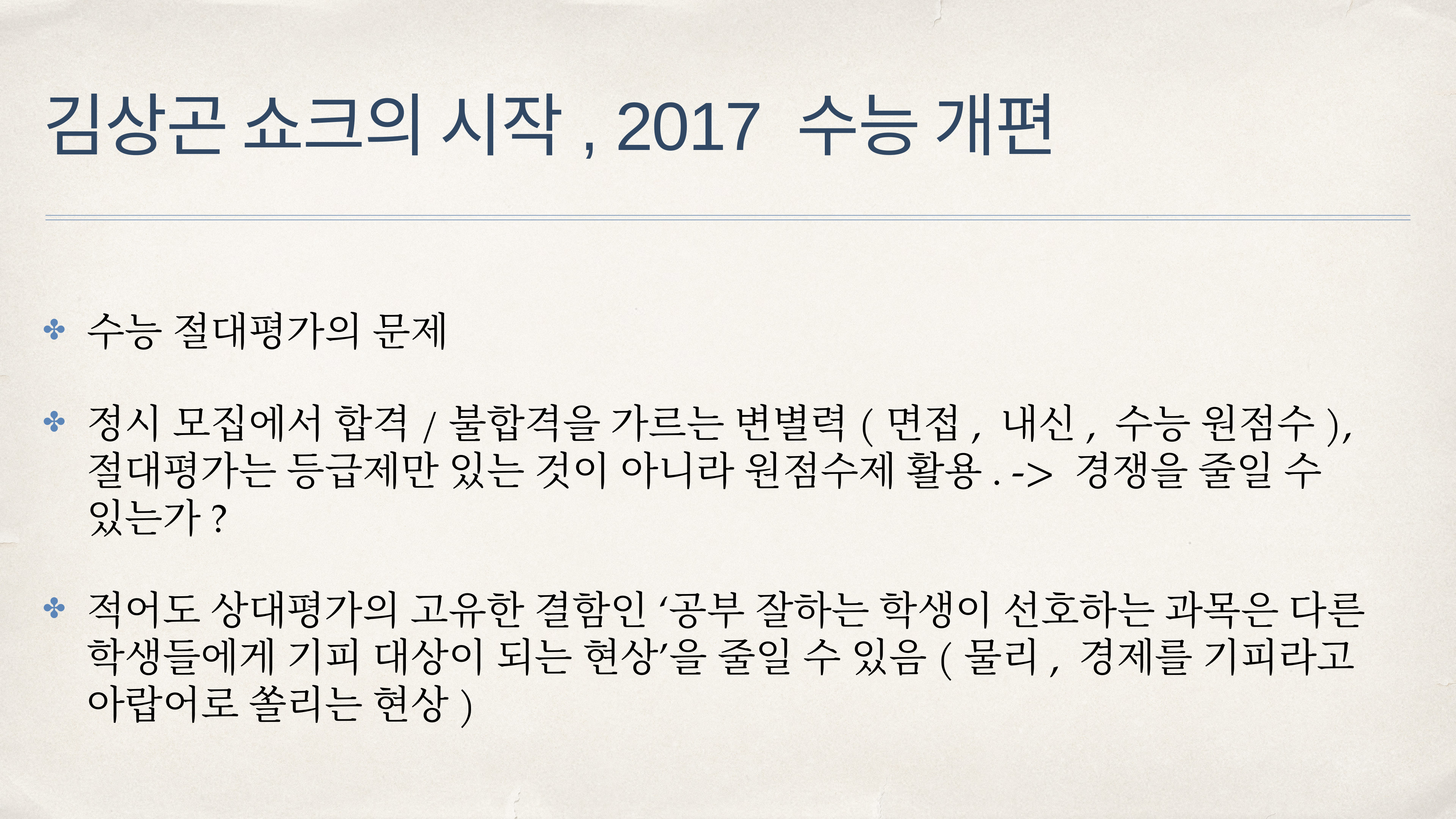

# 김상곤 쇼크의 시작, 2017 수능 개편
수능 절대평가의 문제
정시 모집에서 합격/불합격을 가르는 변별력(면접, 내신, 수능 원점수), 절대평가는 등급제만 있는 것이 아니라 원점수제 활용. -> 경쟁을 줄일 수 있는가?
적어도 상대평가의 고유한 결함인 ‘공부 잘하는 학생이 선호하는 과목은 다른 학생들에게 기피 대상이 되는 현상’을 줄일 수 있음(물리, 경제를 기피라고 아랍어로 쏠리는 현상)